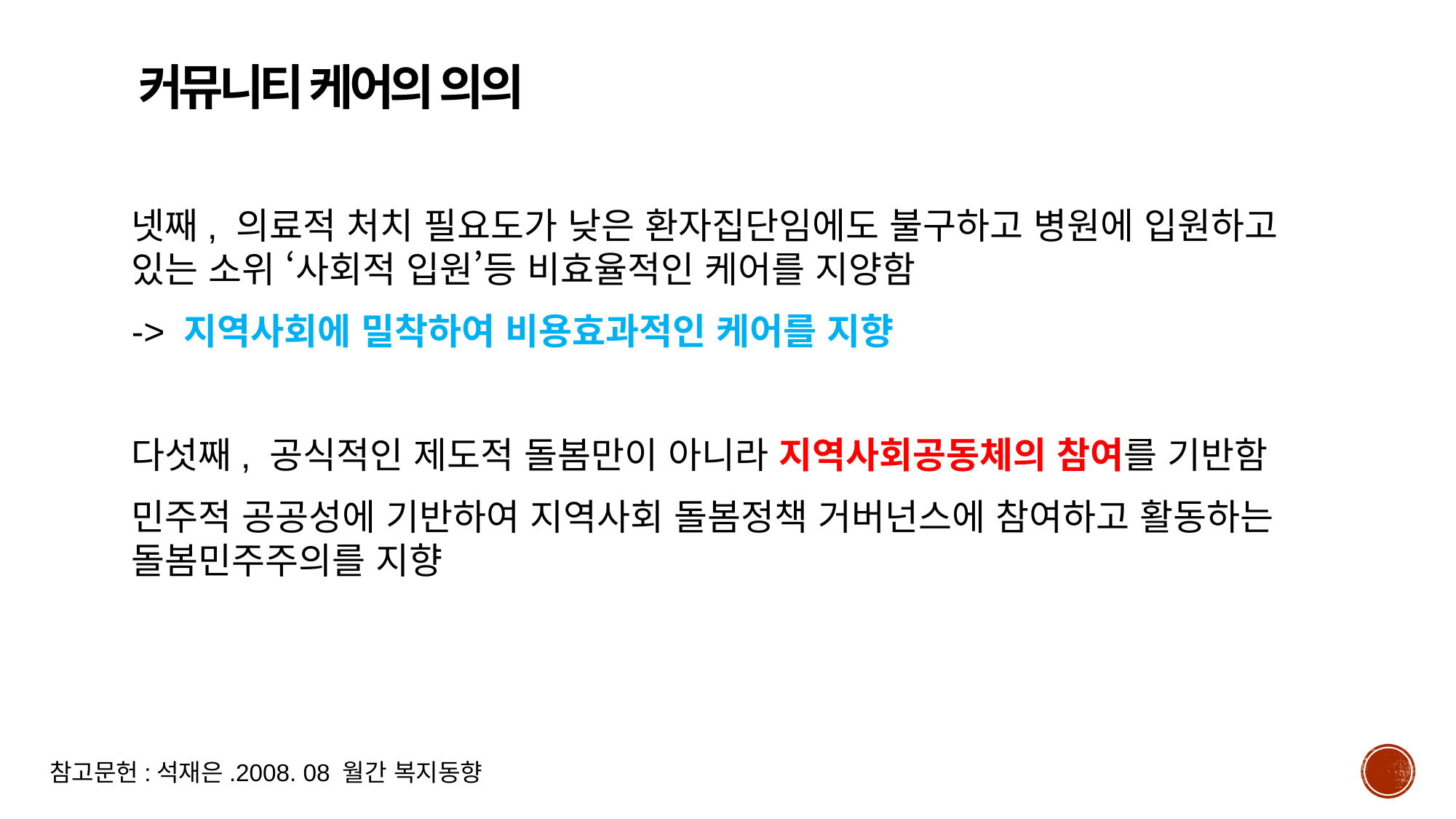

커뮤니티 케어의 의의

넷째, 의료적 처치 필요도가 낮은 환자집단임에도 불구하고 병원에 입원하고 있는 소위 ‘사회적 입원’등 비효율적인 케어를 지양함
-> 지역사회에 밀착하여 비용효과적인 케어를 지향

다섯째, 공식적인 제도적 돌봄만이 아니라 지역사회공동체의 참여를 기반함
민주적 공공성에 기반하여 지역사회 돌봄정책 거버넌스에 참여하고 활동하는 돌봄민주주의를 지향

참고문헌:석재은.2008. 08 월간 복지동향